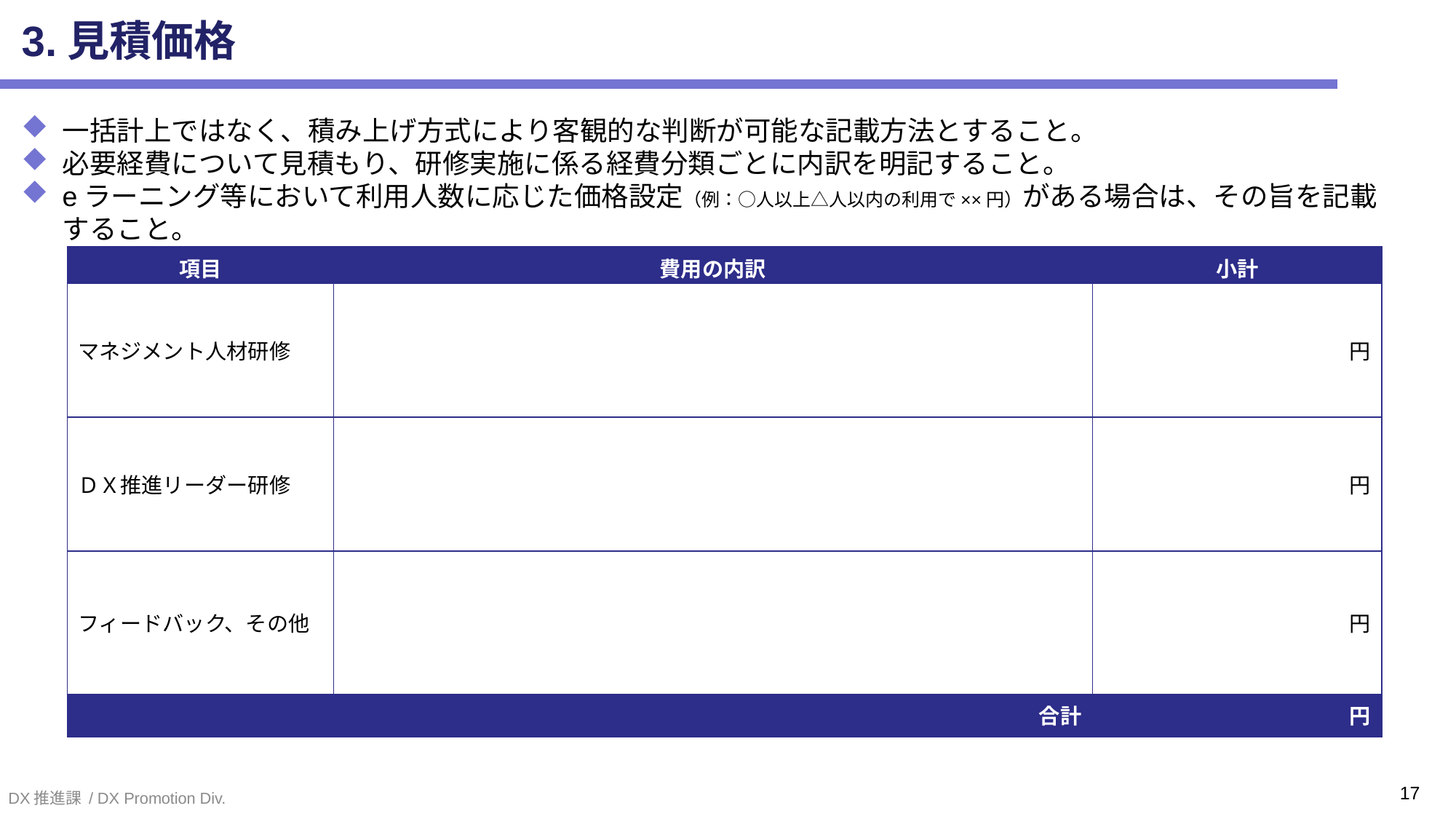

# 3.見積価格
一括計上ではなく、積み上げ方式により客観的な判断が可能な記載方法とすること。
必要経費について見積もり、研修実施に係る経費分類ごとに内訳を明記すること。
eラーニング等において利用人数に応じた価格設定（例：○人以上△人以内の利用で××円）がある場合は、その旨を記載すること。
| 項目 | 費用の内訳 | 小計 |
| --- | --- | --- |
| マネジメント人材研修 |  | 円 |
| ＤＸ推進リーダー研修 |  | 円 |
| フィードバック、その他 |  | 円 |
|  | 合計 | 円 |
DX推進課 / DX Promotion Div.
17